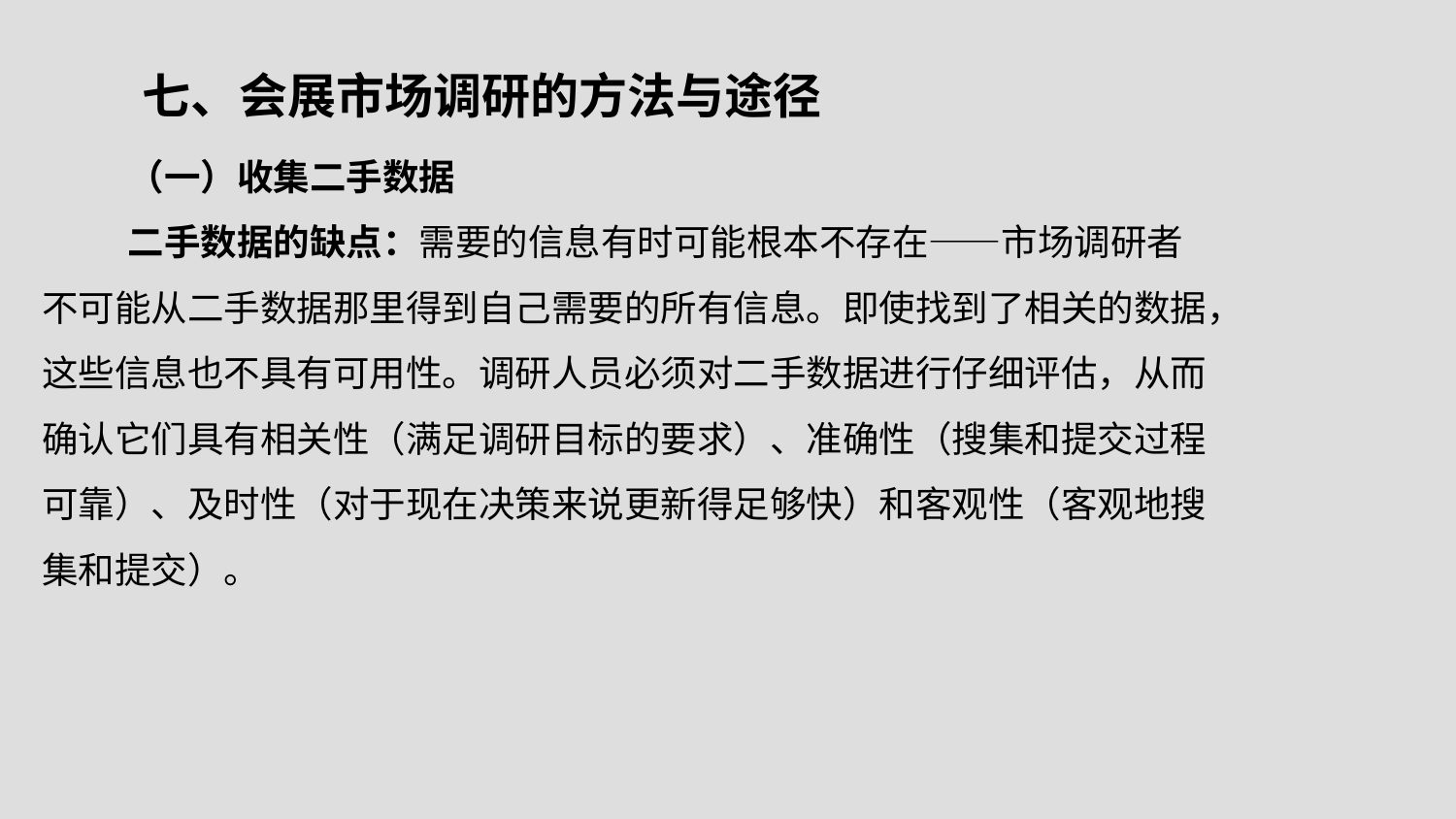

# 七、会展市场调研的方法与途径
（一）收集二手数据
二手数据的缺点：需要的信息有时可能根本不存在——市场调研者不可能从二手数据那里得到自己需要的所有信息。即使找到了相关的数据，这些信息也不具有可用性。调研人员必须对二手数据进行仔细评估，从而确认它们具有相关性（满足调研目标的要求）、准确性（搜集和提交过程可靠）、及时性（对于现在决策来说更新得足够快）和客观性（客观地搜集和提交）。